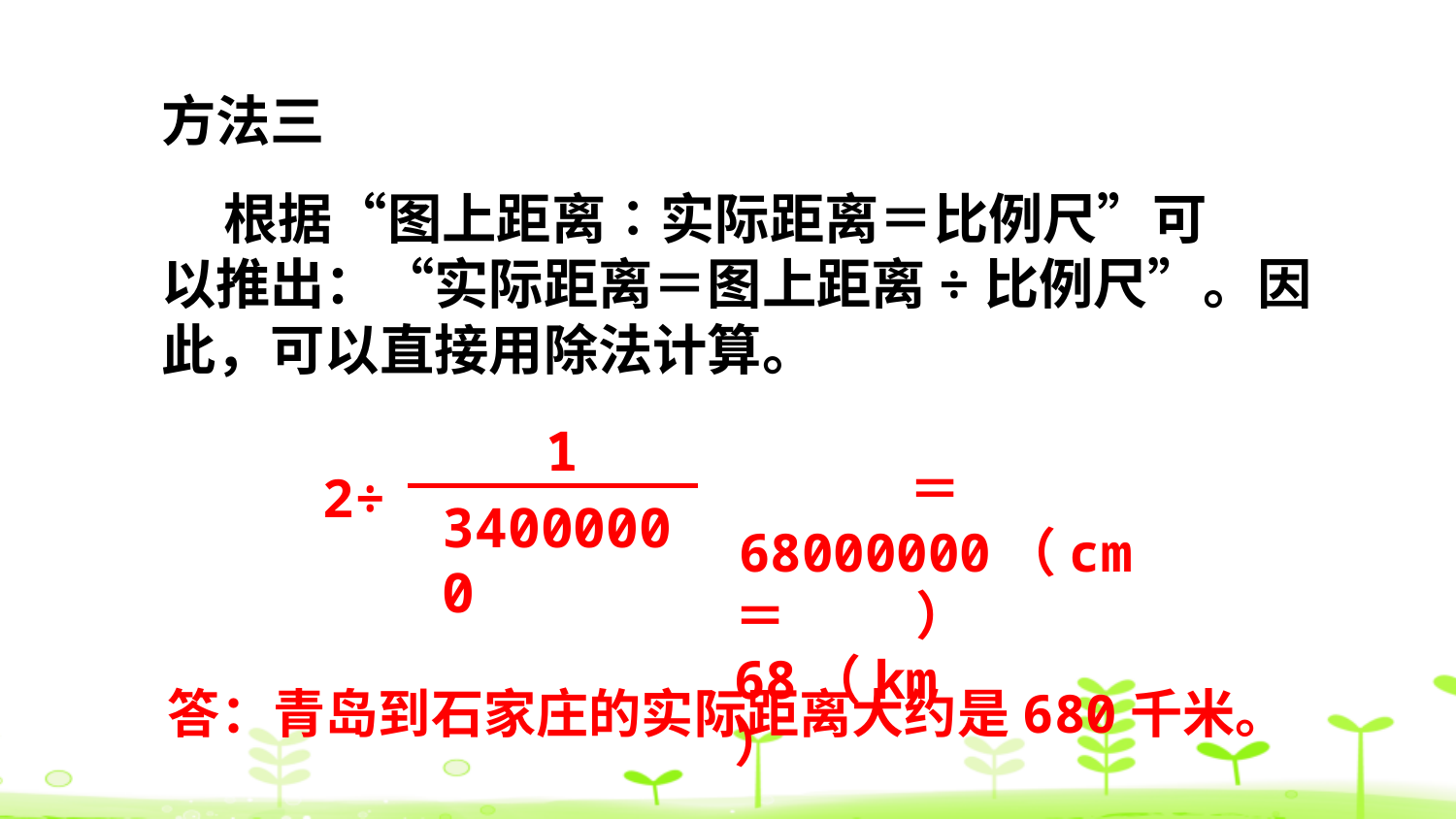

方法三
    根据“图上距离∶实际距离＝比例尺”可
以推出：“实际距离＝图上距离÷比例尺”。因此，可以直接用除法计算。
1
34000000
＝68000000（cm）
2÷
＝68（km）
答：青岛到石家庄的实际距离大约是680千米。